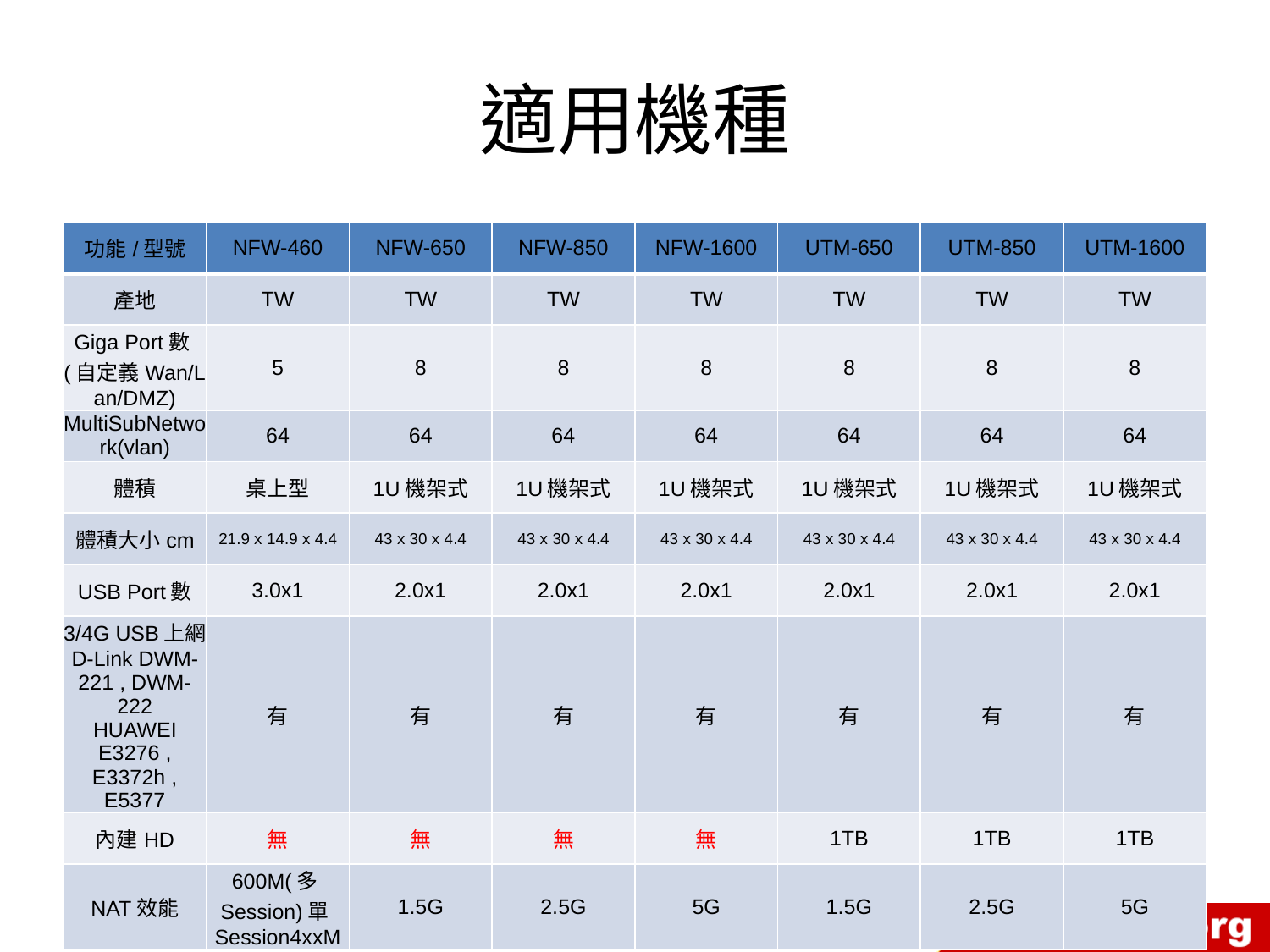

# 適用機種
| 功能/型號 | NFW-460 | NFW-650 | NFW-850 | NFW-1600 | UTM-650 | UTM-850 | UTM-1600 |
| --- | --- | --- | --- | --- | --- | --- | --- |
| 產地 | TW | TW | TW | TW | TW | TW | TW |
| Giga Port數(自定義Wan/Lan/DMZ) | 5 | 8 | 8 | 8 | 8 | 8 | 8 |
| MultiSubNetwork(vlan) | 64 | 64 | 64 | 64 | 64 | 64 | 64 |
| 體積 | 桌上型 | 1U機架式 | 1U機架式 | 1U機架式 | 1U機架式 | 1U機架式 | 1U機架式 |
| 體積大小cm | 21.9 x 14.9 x 4.4 | 43 x 30 x 4.4 | 43 x 30 x 4.4 | 43 x 30 x 4.4 | 43 x 30 x 4.4 | 43 x 30 x 4.4 | 43 x 30 x 4.4 |
| USB Port數 | 3.0x1 | 2.0x1 | 2.0x1 | 2.0x1 | 2.0x1 | 2.0x1 | 2.0x1 |
| 3/4G USB上網 D-Link DWM-221 , DWM-222 HUAWEI E3276 , E3372h , E5377 | 有 | 有 | 有 | 有 | 有 | 有 | 有 |
| 內建HD | 無 | 無 | 無 | 無 | 1TB | 1TB | 1TB |
| NAT效能 | 600M(多Session)單Session4xxM | 1.5G | 2.5G | 5G | 1.5G | 2.5G | 5G |